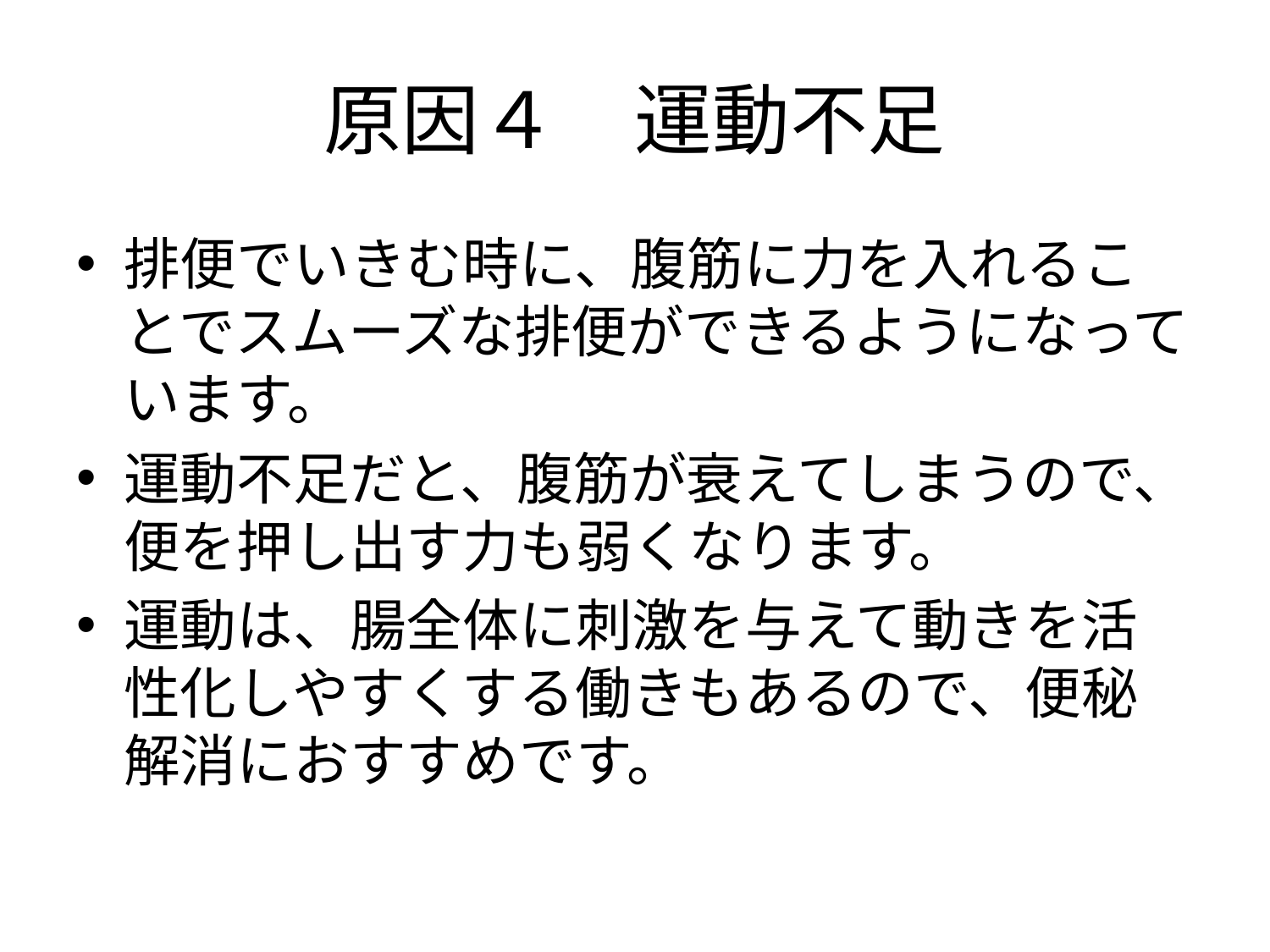

# 原因４　運動不足
排便でいきむ時に、腹筋に力を入れることでスムーズな排便ができるようになっています。
運動不足だと、腹筋が衰えてしまうので、便を押し出す力も弱くなります。
運動は、腸全体に刺激を与えて動きを活性化しやすくする働きもあるので、便秘解消におすすめです。